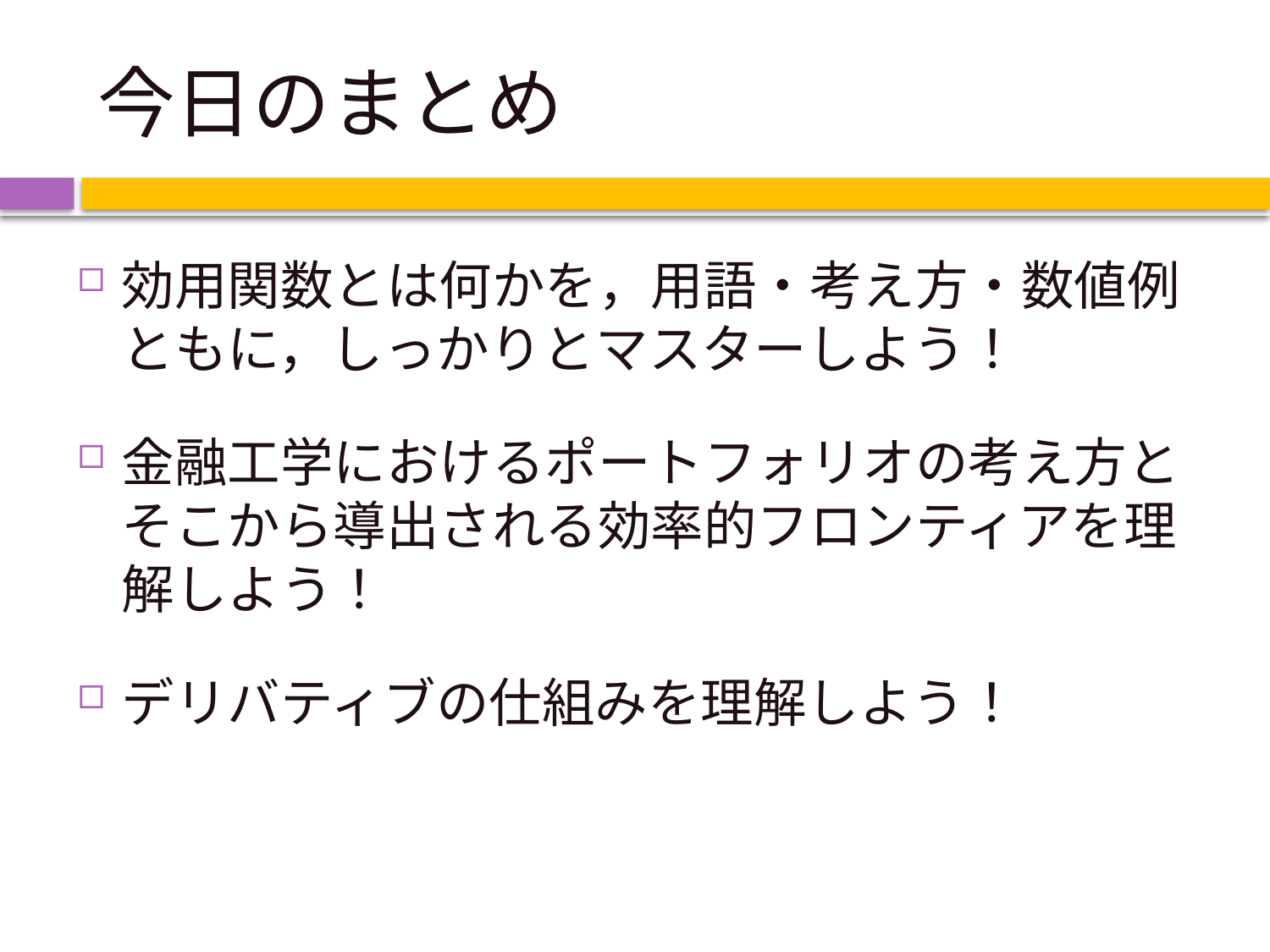

# 今日のまとめ
効用関数とは何かを，用語・考え方・数値例ともに，しっかりとマスターしよう！

金融工学におけるポートフォリオの考え方とそこから導出される効率的フロンティアを理解しよう！

デリバティブの仕組みを理解しよう！